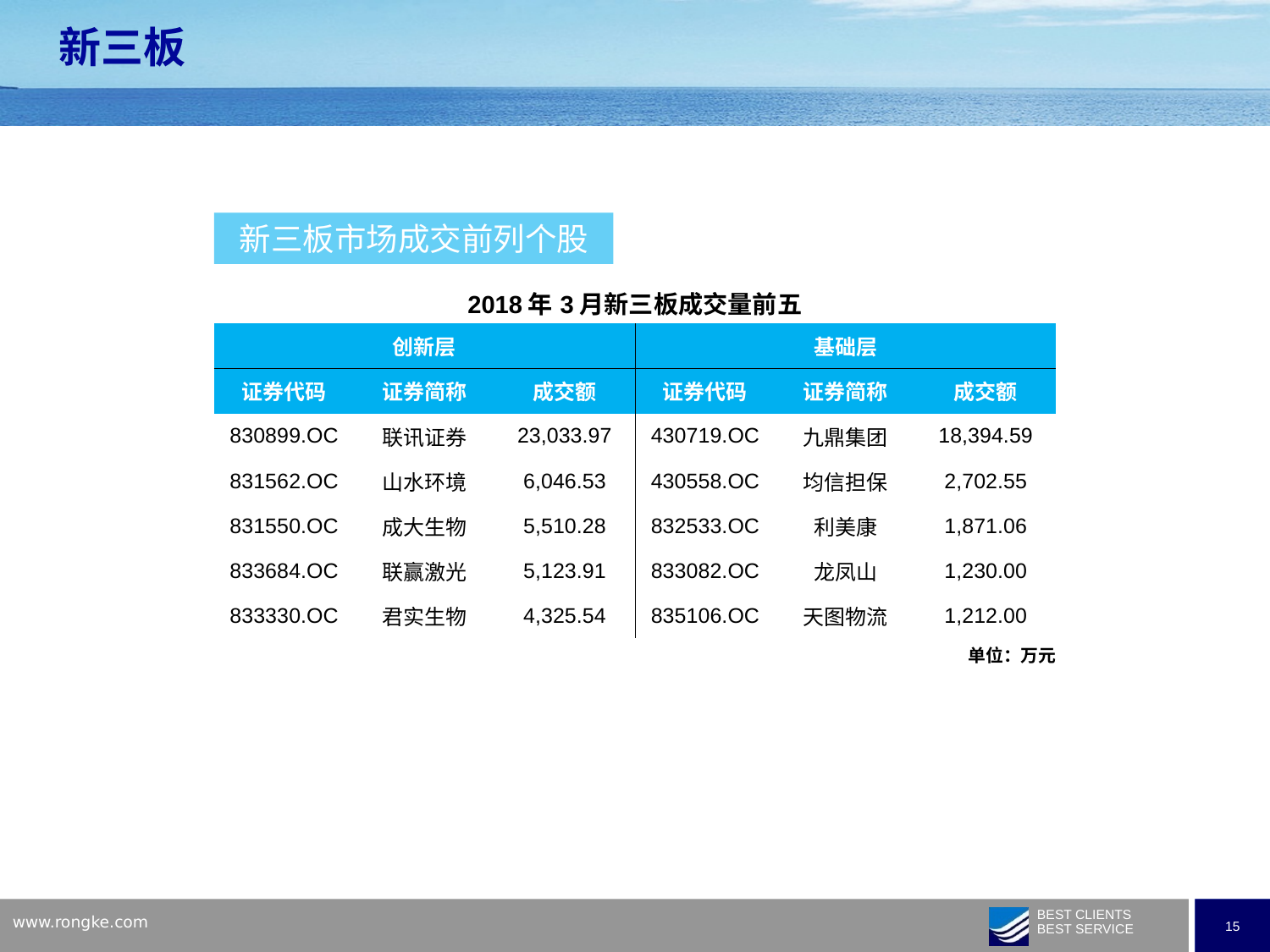

新三板
新三板市场成交前列个股
| 2018年3月新三板成交量前五 |  |  |  |  |  |
| --- | --- | --- | --- | --- | --- |
| 创新层 |  |  | 基础层 |  |  |
| 证券代码 | 证券简称 | 成交额 | 证券代码 | 证券简称 | 成交额 |
| 830899.OC | 联讯证券 | 23,033.97 | 430719.OC | 九鼎集团 | 18,394.59 |
| 831562.OC | 山水环境 | 6,046.53 | 430558.OC | 均信担保 | 2,702.55 |
| 831550.OC | 成大生物 | 5,510.28 | 832533.OC | 利美康 | 1,871.06 |
| 833684.OC | 联赢激光 | 5,123.91 | 833082.OC | 龙凤山 | 1,230.00 |
| 833330.OC | 君实生物 | 4,325.54 | 835106.OC | 天图物流 | 1,212.00 |
|  |  |  |  |  | 单位：万元 |